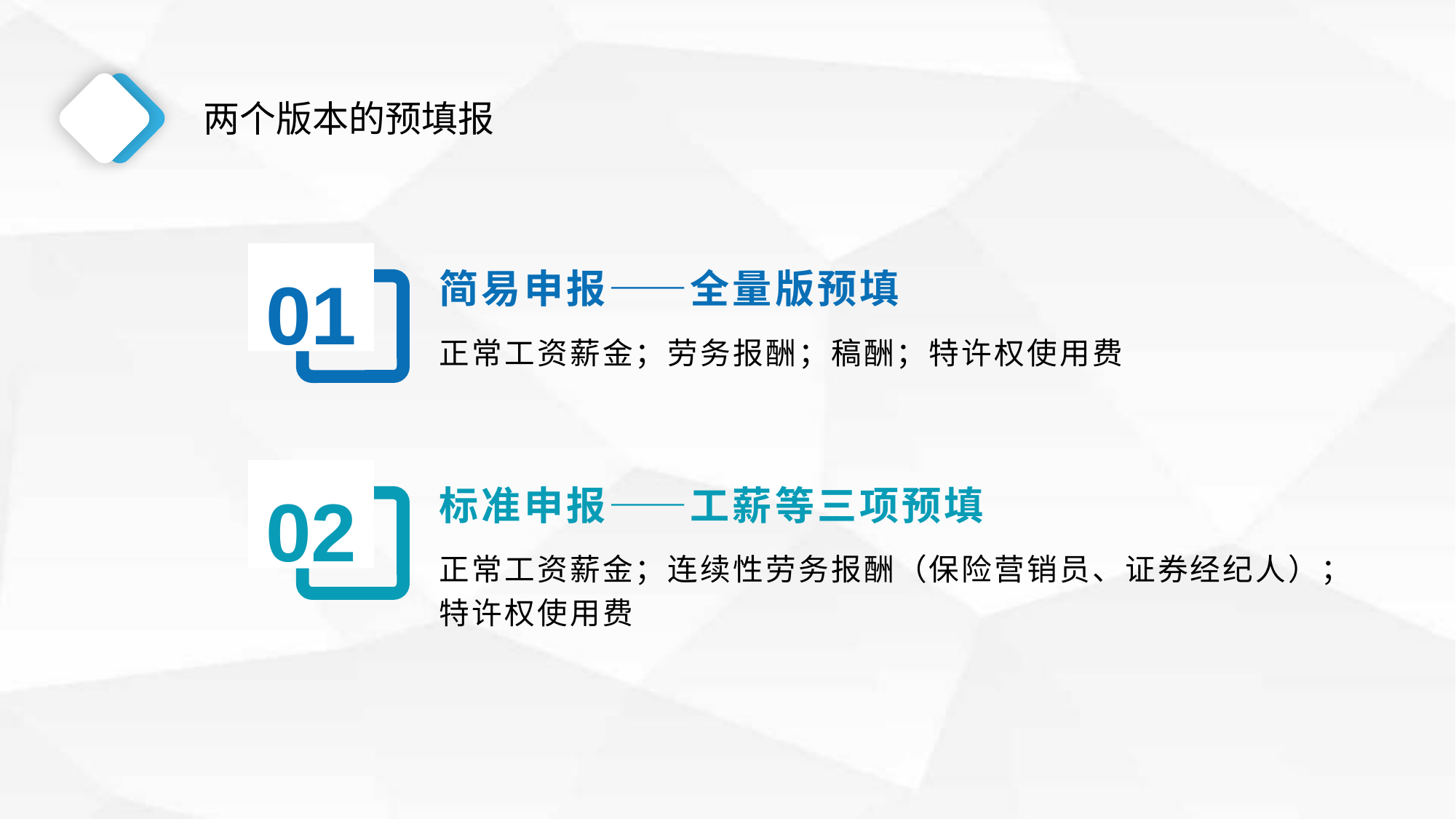

两个版本的预填报

01
简易申报——全量版预填

正常工资薪金；劳务报酬；稿酬；特许权使用费
02
标准申报——工薪等三项预填

正常工资薪金；连续性劳务报酬（保险营销员、证券经纪人）；特许权使用费